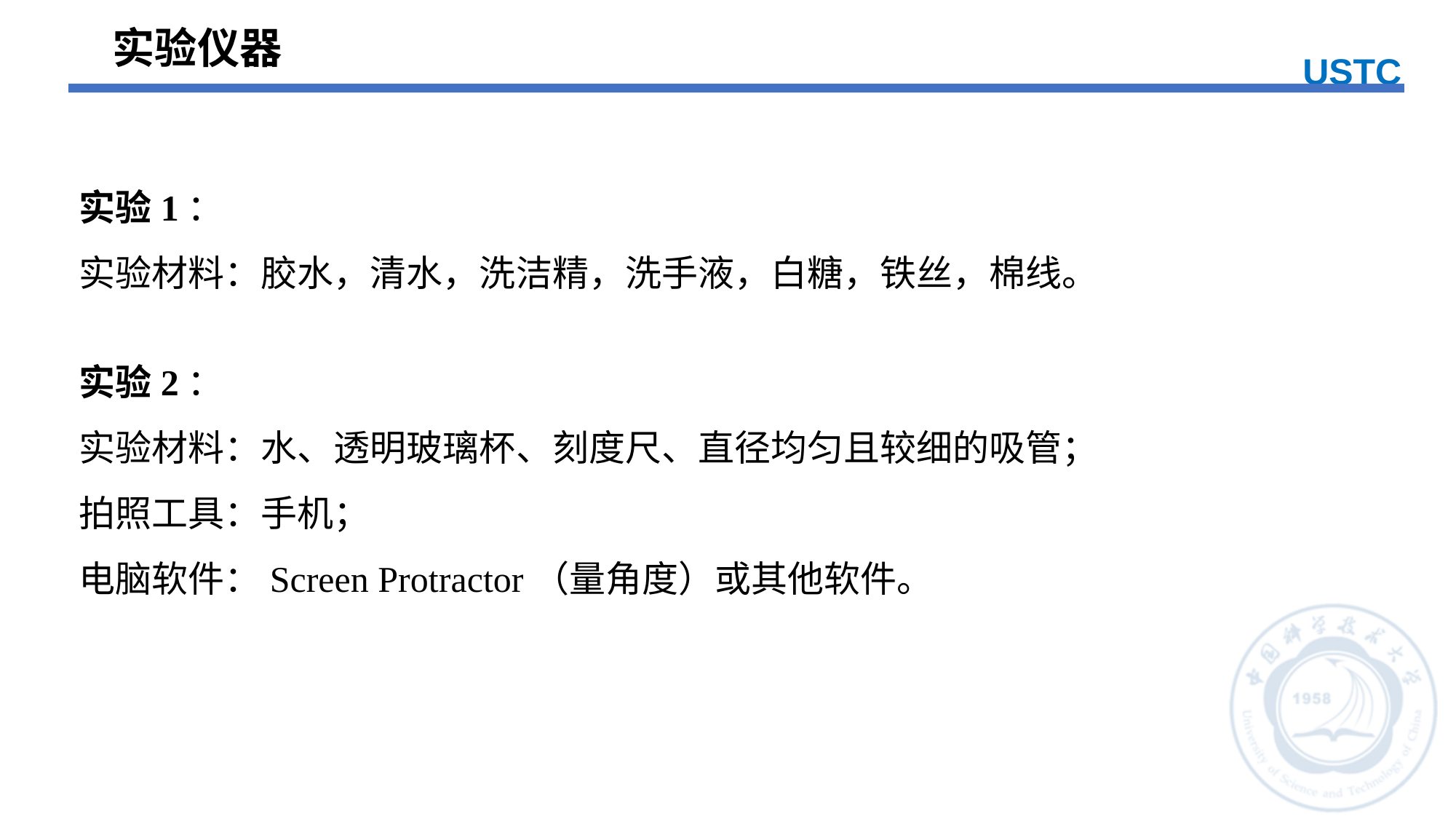

实验仪器
USTC

实验1：
实验材料：胶水，清水，洗洁精，洗手液，白糖，铁丝，棉线。
实验2：
实验材料：水、透明玻璃杯、刻度尺、直径均匀且较细的吸管；
拍照工具：手机；
电脑软件：Screen Protractor（量角度）或其他软件。